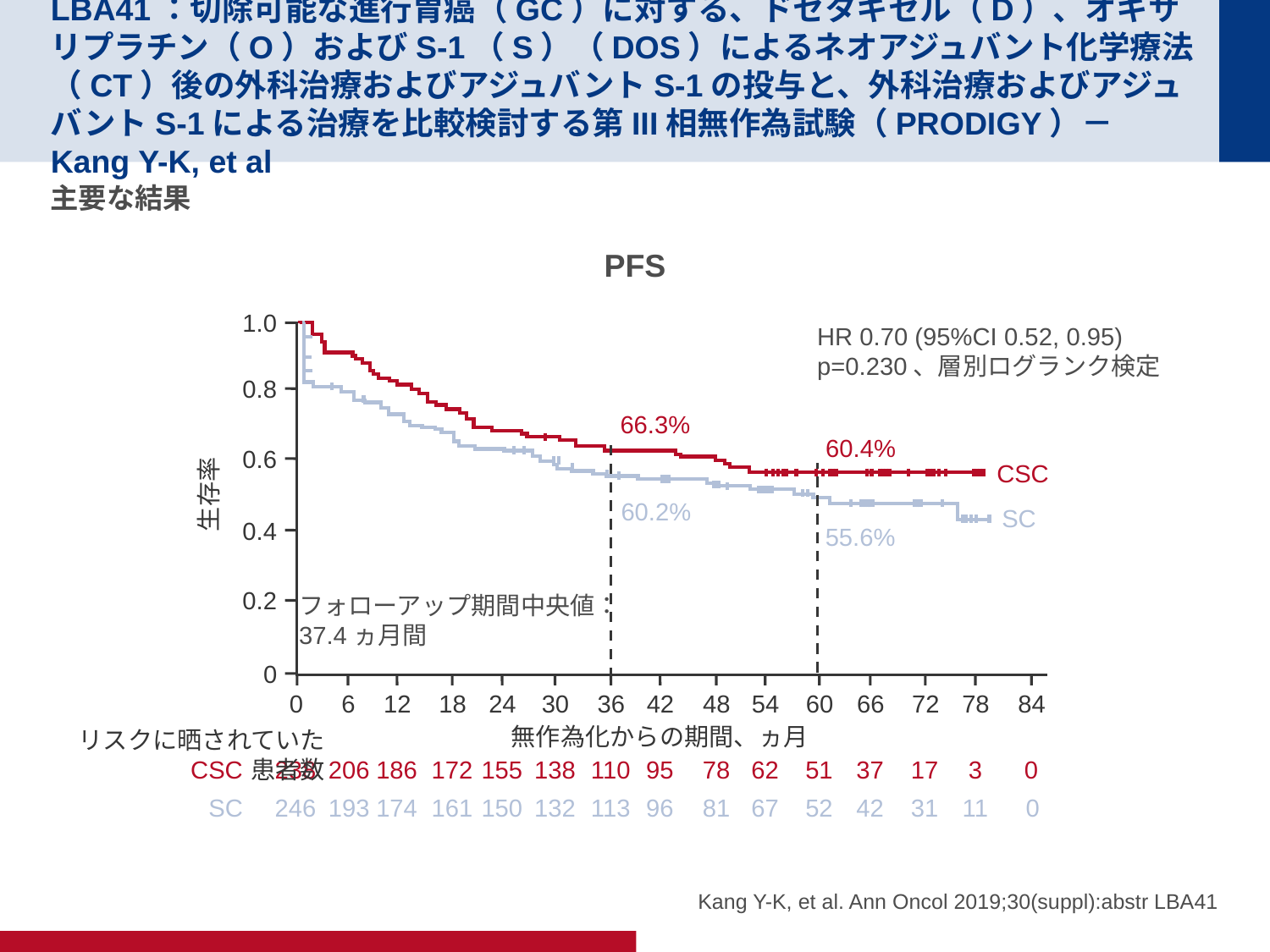

# LBA41：切除可能な進行胃癌（GC）に対する、ドセタキセル（D）、オキサリプラチン（O）およびS-1（S）（DOS）によるネオアジュバント化学療法（CT）後の外科治療およびアジュバントS-1の投与と、外科治療およびアジュバントS-1による治療を比較検討する第III相無作為試験（PRODIGY）－Kang Y-K, et al
主要な結果
PFS
1.0
HR 0.70 (95%CI 0.52, 0.95)
p=0.230、層別ログランク検定

0.8

0.6

生存率
0.4

0.2
フォローアップ期間中央値：
37.4ヵ月間

0

0
6
12
18
24
30
36
42
48
54
60
66
72
78
84
無作為化からの期間、ヵ月

CSC
238
206
186
172
155
138
110
95
78
62
51
37
17
3
0

SC
246
193
174
161
150
132
113
96
81
67
52
42
31
11
0
66.3%
60.4%
CSC
60.2%
SC
55.6%
リスクに晒されていた患者数
Kang Y-K, et al. Ann Oncol 2019;30(suppl):abstr LBA41